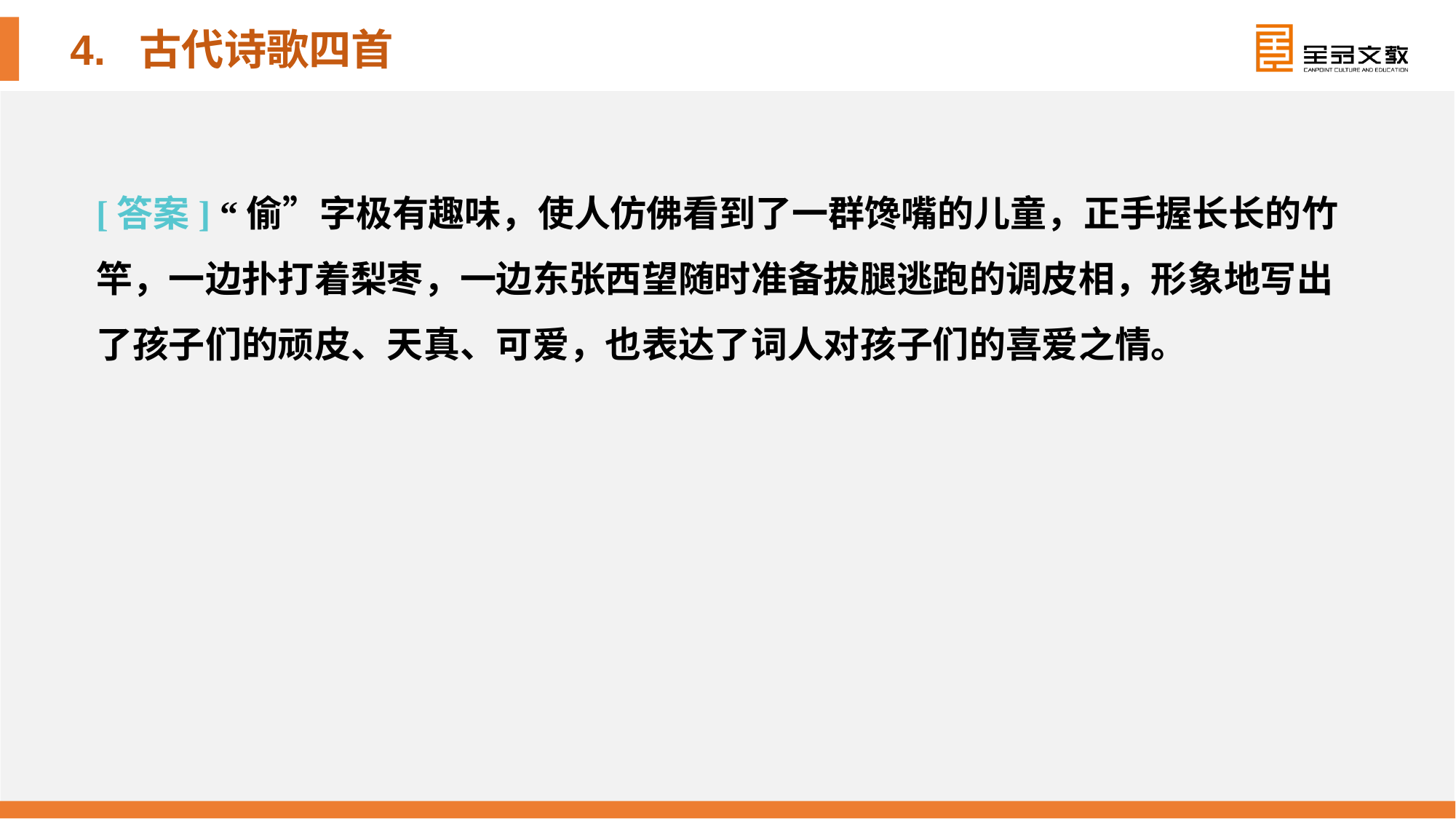

[答案] “偷”字极有趣味，使人仿佛看到了一群馋嘴的儿童，正手握长长的竹竿，一边扑打着梨枣，一边东张西望随时准备拔腿逃跑的调皮相，形象地写出了孩子们的顽皮、天真、可爱，也表达了词人对孩子们的喜爱之情。